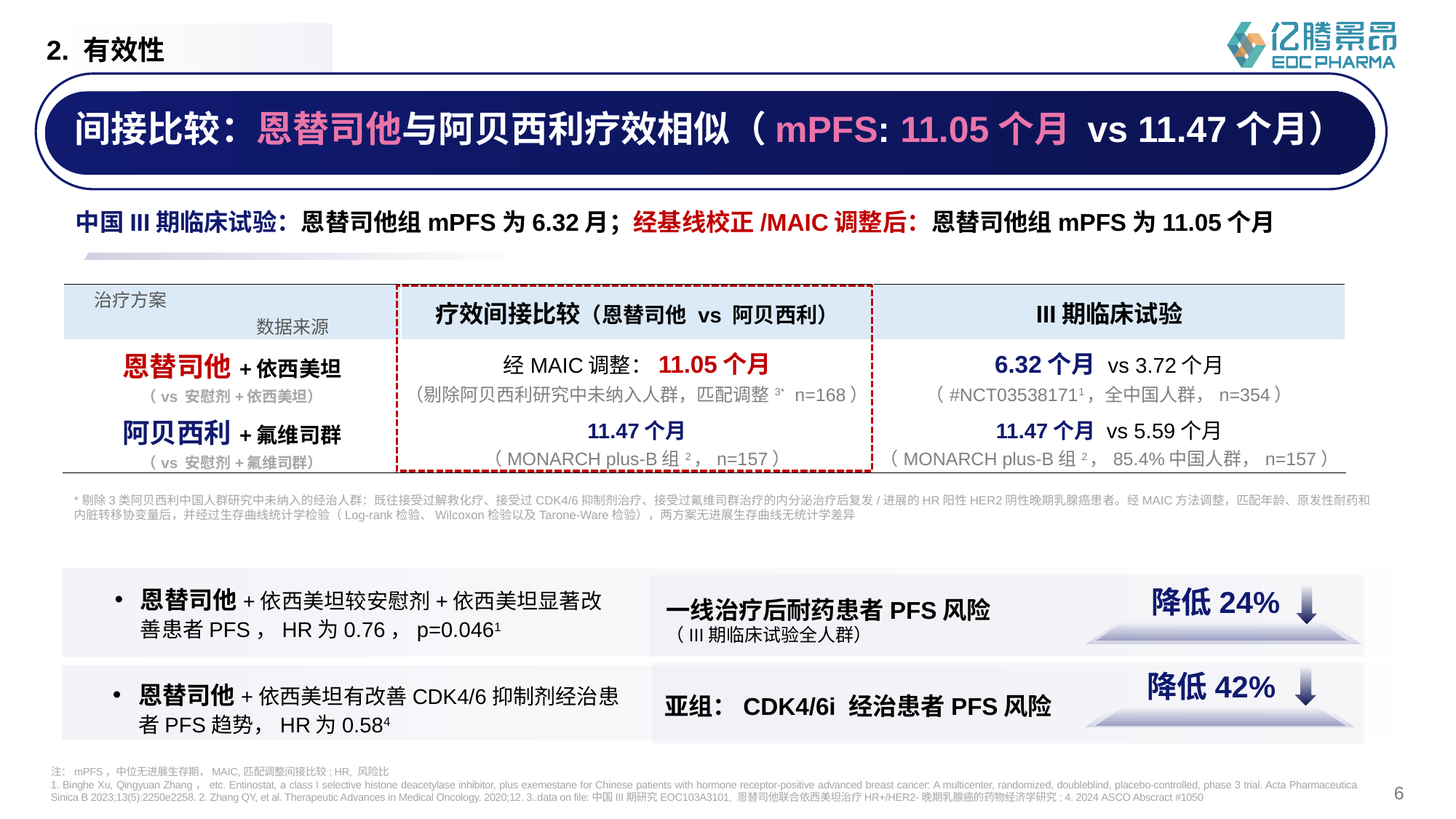

2. 有效性

间接比较：恩替司他与阿贝西利疗效相似（mPFS: 11.05个月 vs 11.47个月）
中国III期临床试验：恩替司他组mPFS为6.32月；经基线校正/MAIC调整后：恩替司他组mPFS为11.05个月

| 治疗方案 数据来源 | 疗效间接比较（恩替司他 vs 阿贝西利） | III期临床试验 |
| --- | --- | --- |
| 恩替司他+依西美坦 （vs 安慰剂+依西美坦） | 经MAIC调整：11.05个月 （剔除阿贝西利研究中未纳入人群，匹配调整3\* n=168） | 6.32个月 vs 3.72个月 （#NCT035381711，全中国人群，n=354） |
| 阿贝西利+氟维司群 （vs 安慰剂+氟维司群） | 11.47个月 （MONARCH plus-B组2，n=157） | 11.47个月 vs 5.59个月 （MONARCH plus-B组2，85.4%中国人群，n=157） |

*剔除3类阿贝西利中国人群研究中未纳入的经治人群：既往接受过解救化疗、接受过CDK4/6抑制剂治疗、接受过氟维司群治疗的内分泌治疗后复发/进展的HR阳性HER2阴性晚期乳腺癌患者。经MAIC方法调整，匹配年龄、原发性耐药和内脏转移协变量后，并经过生存曲线统计学检验（Log-rank检验、Wilcoxon检验以及Tarone-Ware检验），两方案无进展生存曲线无统计学差异

降低24%

一线治疗后耐药患者PFS风险
（III期临床试验全人群）
恩替司他+依西美坦较安慰剂+依西美坦显著改善患者PFS，HR为0.76，p=0.0461
降低42%

亚组：CDK4/6i 经治患者PFS风险

恩替司他+依西美坦有改善CDK4/6抑制剂经治患者PFS趋势，HR为0.584
注：mPFS，中位无进展生存期，MAIC,匹配调整间接比较; HR, 风险比
1. Binghe Xu, Qingyuan Zhang，etc. Entinostat, a class I selective histone deacetylase inhibitor, plus exemestane for Chinese patients with hormone receptor-positive advanced breast cancer: A multicenter, randomized, doubleblind, placebo-controlled, phase 3 trial. Acta Pharmaceutica Sinica B 2023;13(5):2250e2258. 2. Zhang QY, et al. Therapeutic Advances in Medical Oncology. 2020;12. 3..data on file:中国III期研究EOC103A3101, 恩替司他联合依西美坦治疗HR+/HER2-晚期乳腺癌的药物经济学研究; 4. 2024 ASCO Abscract #1050
6